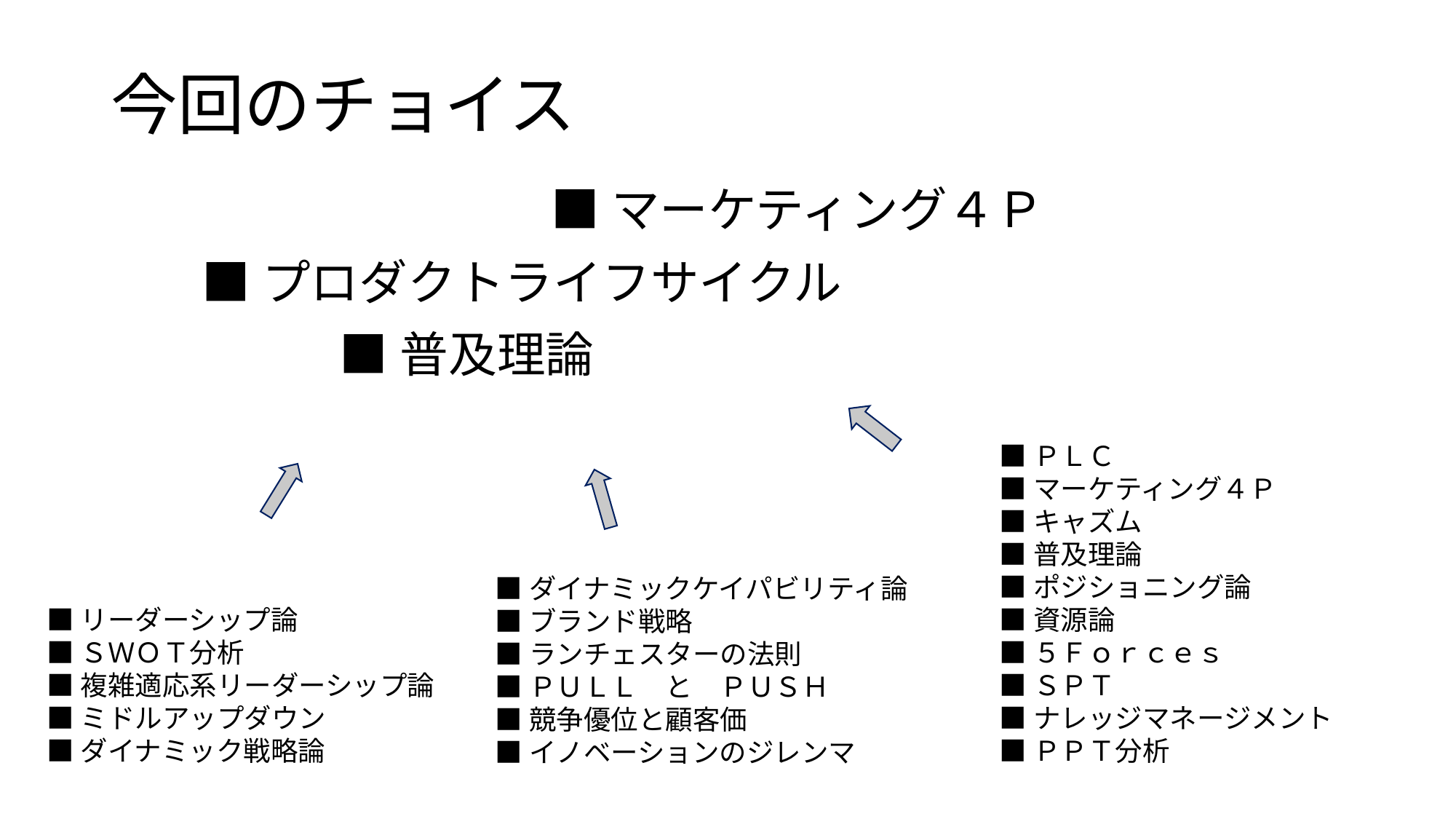

# 今回のチョイス
■マーケティング４Ｐ
■プロダクトライフサイクル
■普及理論

■ＰＬＣ
■マーケティング４Ｐ
■キャズム
■普及理論
■ポジショニング論
■資源論
■５Ｆｏｒｃｅｓ
■ＳＰＴ
■ナレッジマネージメント
■ＰＰＴ分析

■ダイナミックケイパビリティ論
■ブランド戦略
■ランチェスターの法則
■ＰＵＬＬ　と　ＰＵＳＨ
■競争優位と顧客価
■イノベーションのジレンマ
■リーダーシップ論
■ＳＷＯＴ分析
■複雑適応系リーダーシップ論
■ミドルアップダウン
■ダイナミック戦略論